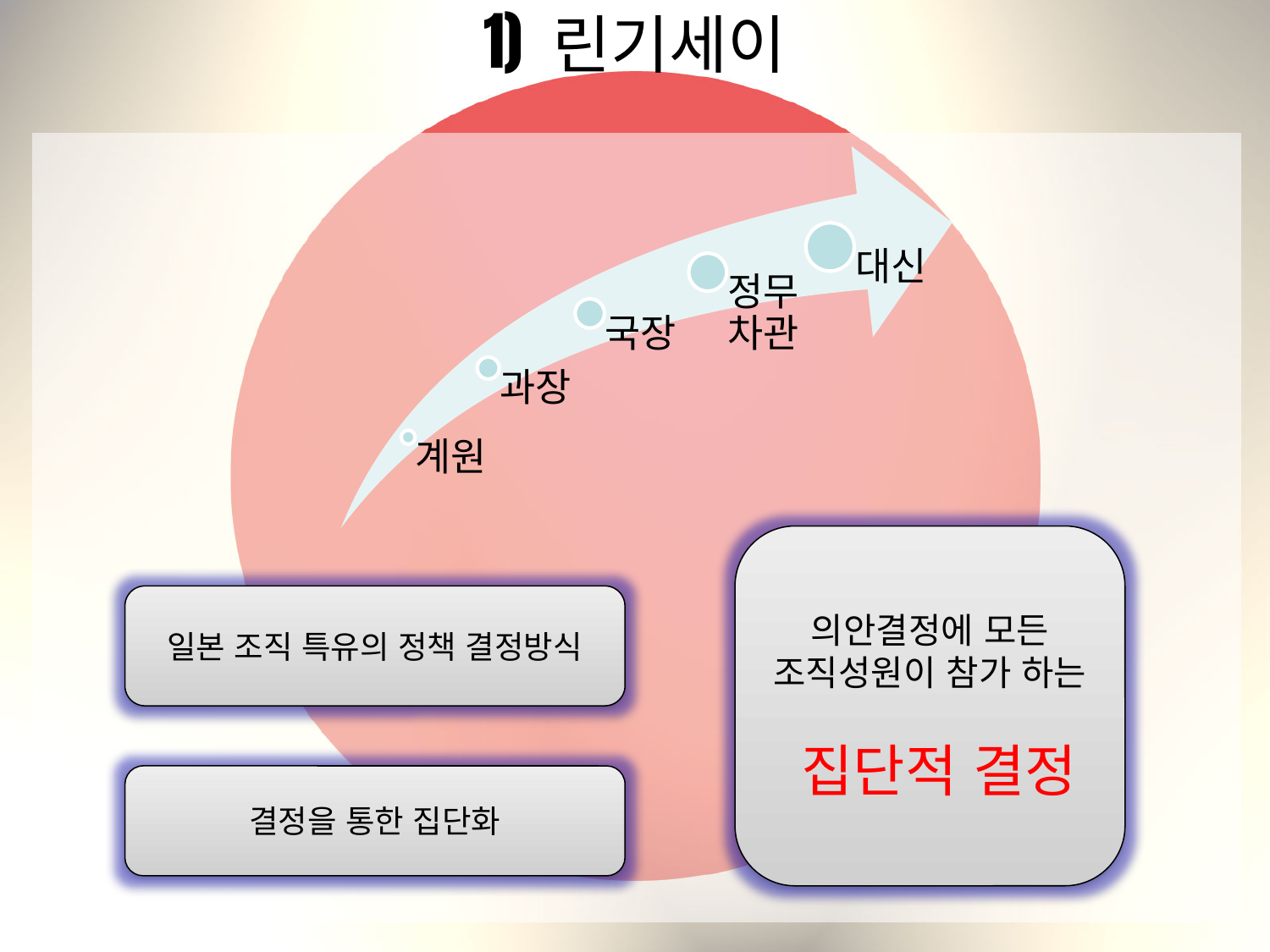

# 1) 린기세이
계원
과장
국장
정무차관
대신
의안결정에 모든 조직성원이 참가 하는

 집단적 결정
일본 조직 특유의 정책 결정방식
결정을 통한 집단화